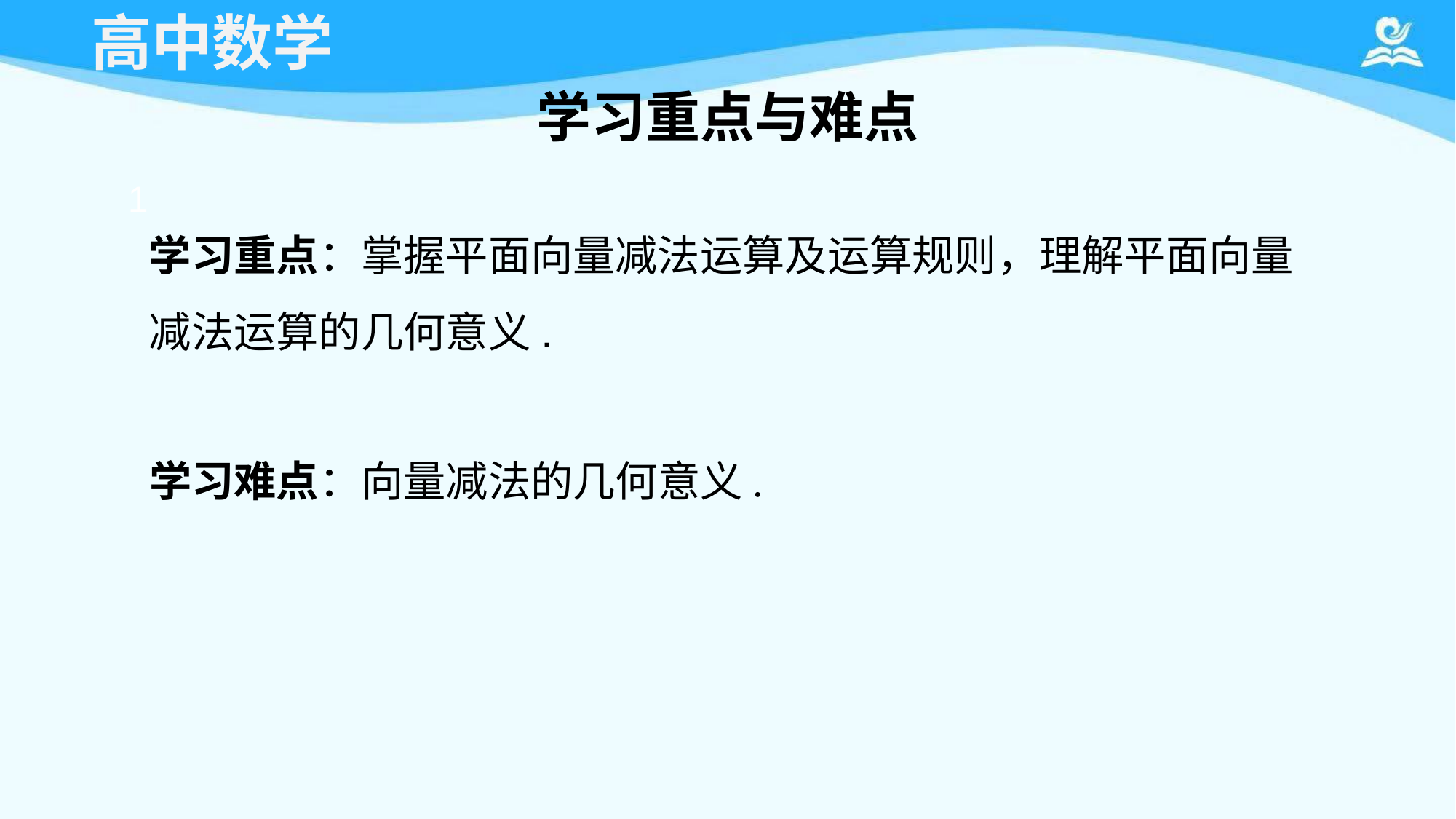

# 学习重点与难点
1
学习重点：掌握平面向量减法运算及运算规则，理解平面向量减法运算的几何意义.
学习难点：向量减法的几何意义.